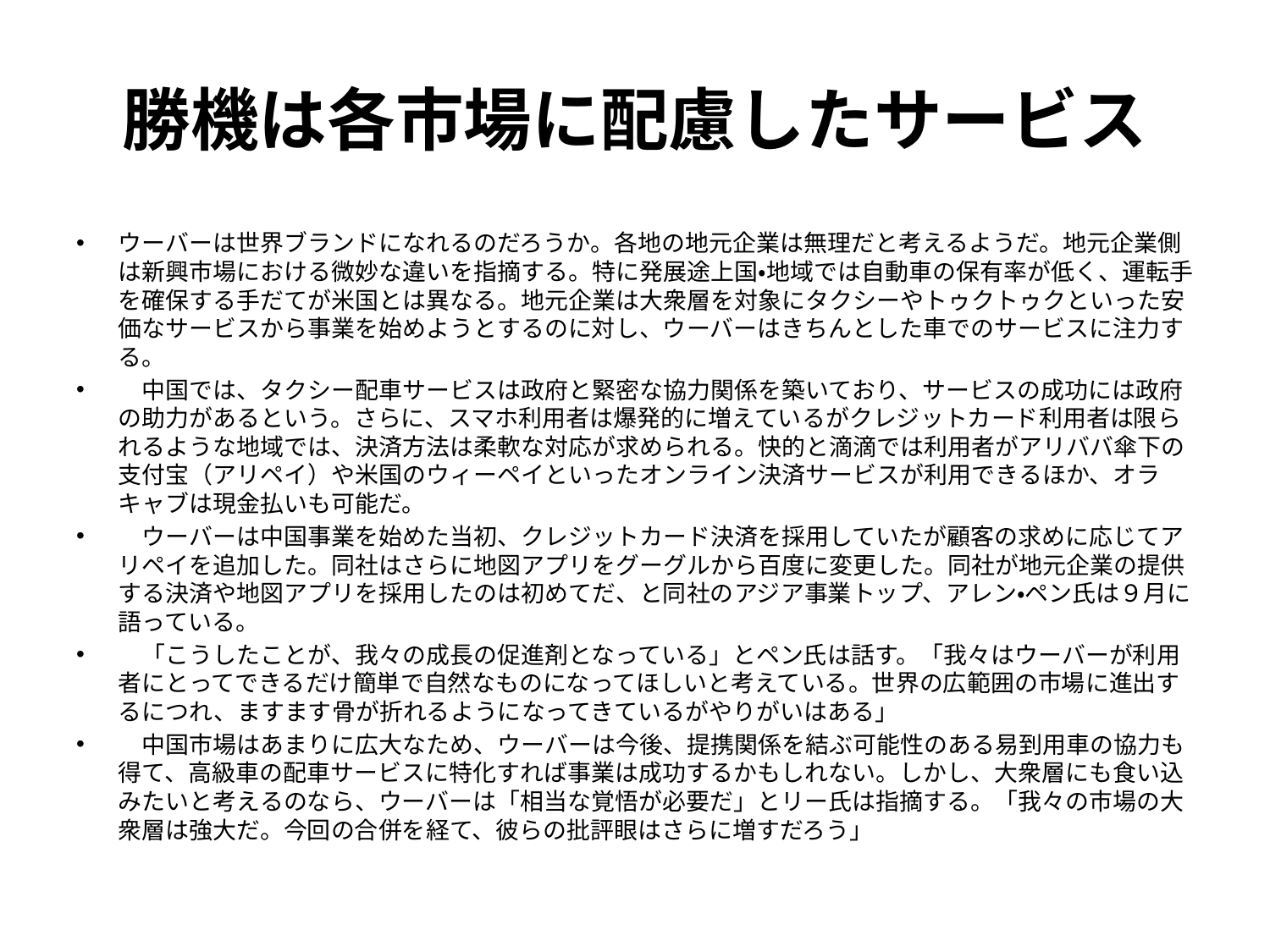

# 勝機は各市場に配慮したサービス
ウーバーは世界ブランドになれるのだろうか。各地の地元企業は無理だと考えるようだ。地元企業側は新興市場における微妙な違いを指摘する。特に発展途上国・地域では自動車の保有率が低く、運転手を確保する手だてが米国とは異なる。地元企業は大衆層を対象にタクシーやトゥクトゥクといった安価なサービスから事業を始めようとするのに対し、ウーバーはきちんとした車でのサービスに注力する。
　中国では、タクシー配車サービスは政府と緊密な協力関係を築いており、サービスの成功には政府の助力があるという。さらに、スマホ利用者は爆発的に増えているがクレジットカード利用者は限られるような地域では、決済方法は柔軟な対応が求められる。快的と滴滴では利用者がアリババ傘下の支付宝（アリペイ）や米国のウィーペイといったオンライン決済サービスが利用できるほか、オラキャブは現金払いも可能だ。
　ウーバーは中国事業を始めた当初、クレジットカード決済を採用していたが顧客の求めに応じてアリペイを追加した。同社はさらに地図アプリをグーグルから百度に変更した。同社が地元企業の提供する決済や地図アプリを採用したのは初めてだ、と同社のアジア事業トップ、アレン・ペン氏は９月に語っている。
　「こうしたことが、我々の成長の促進剤となっている」とペン氏は話す。「我々はウーバーが利用者にとってできるだけ簡単で自然なものになってほしいと考えている。世界の広範囲の市場に進出するにつれ、ますます骨が折れるようになってきているがやりがいはある」
　中国市場はあまりに広大なため、ウーバーは今後、提携関係を結ぶ可能性のある易到用車の協力も得て、高級車の配車サービスに特化すれば事業は成功するかもしれない。しかし、大衆層にも食い込みたいと考えるのなら、ウーバーは「相当な覚悟が必要だ」とリー氏は指摘する。「我々の市場の大衆層は強大だ。今回の合併を経て、彼らの批評眼はさらに増すだろう」